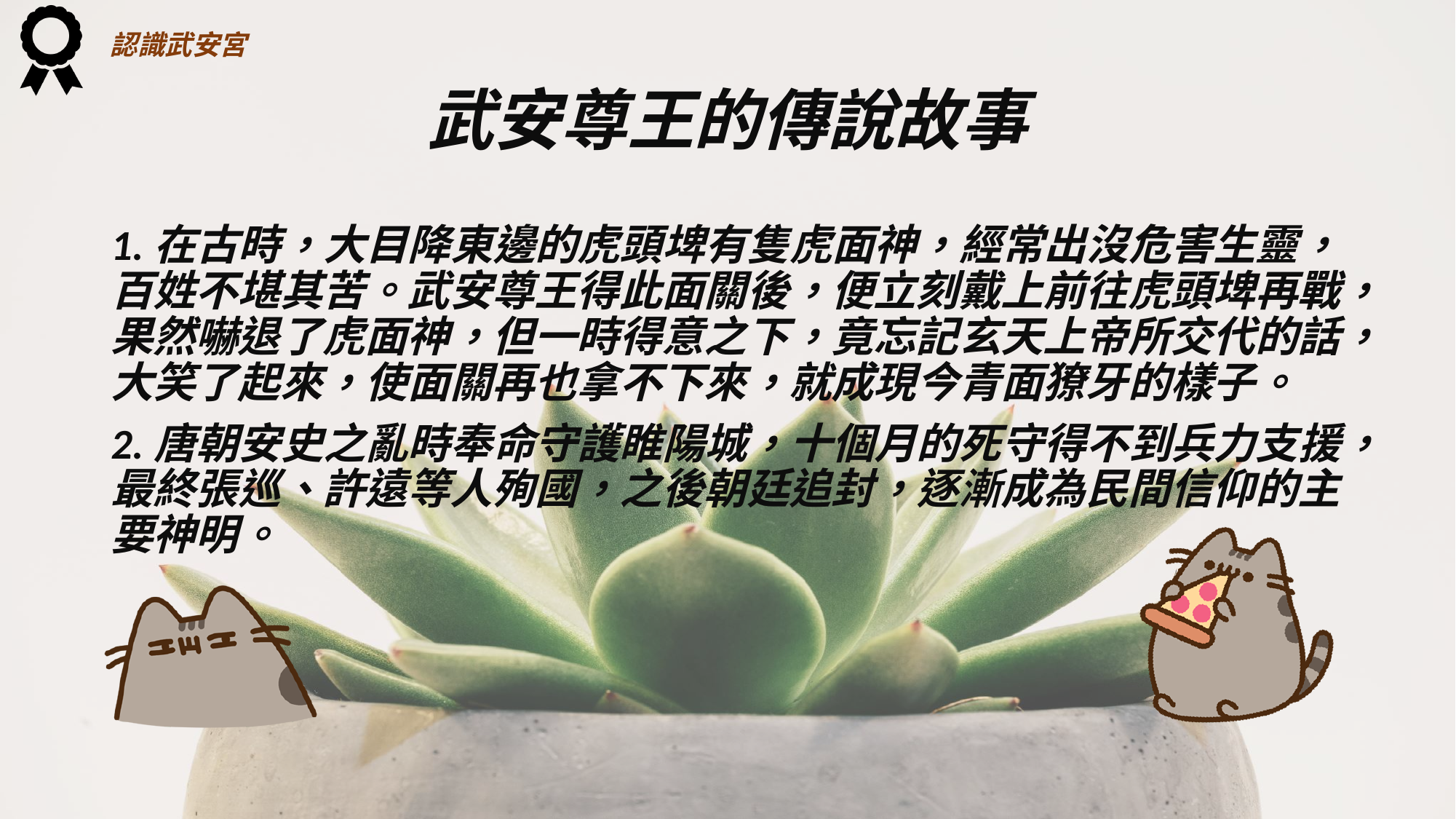

# 武安尊王的傳說故事
1.在古時，大目降東邊的虎頭埤有隻虎面神，經常出沒危害生靈，百姓不堪其苦。武安尊王得此面關後，便立刻戴上前往虎頭埤再戰，果然嚇退了虎面神，但一時得意之下，竟忘記玄天上帝所交代的話，大笑了起來，使面關再也拿不下來，就成現今青面獠牙的樣子。
2.唐朝安史之亂時奉命守護睢陽城，十個月的死守得不到兵力支援，最終張巡、許遠等人殉國，之後朝廷追封，逐漸成為民間信仰的主要神明。